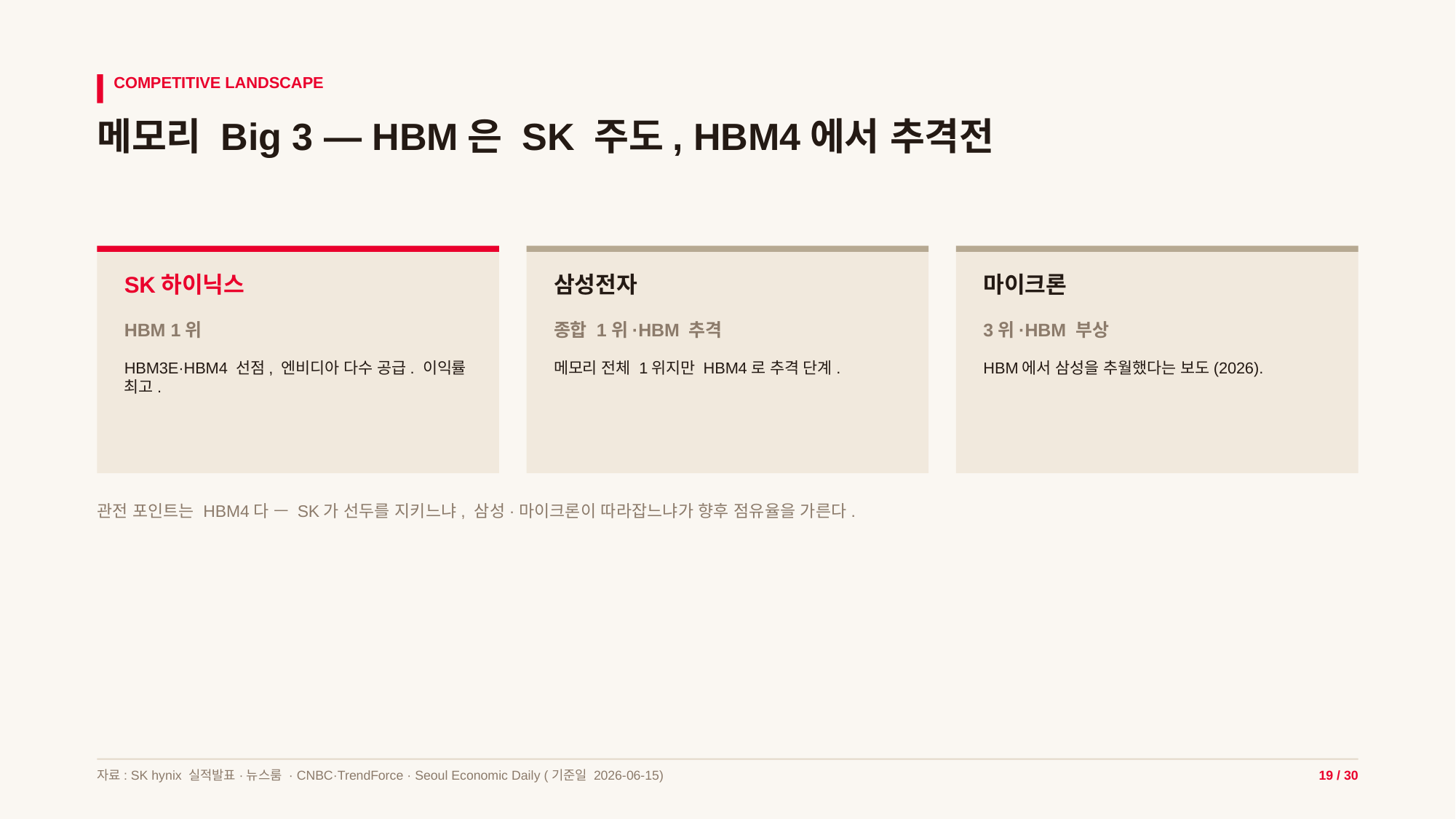

COMPETITIVE LANDSCAPE

메모리 Big 3 — HBM은 SK 주도, HBM4에서 추격전

SK하이닉스
삼성전자
마이크론
HBM 1위
종합 1위·HBM 추격
3위·HBM 부상
HBM3E·HBM4 선점, 엔비디아 다수 공급. 이익률 최고.
메모리 전체 1위지만 HBM4로 추격 단계.
HBM에서 삼성을 추월했다는 보도(2026).
관전 포인트는 HBM4다 — SK가 선두를 지키느냐, 삼성·마이크론이 따라잡느냐가 향후 점유율을 가른다.

자료: SK hynix 실적발표·뉴스룸 · CNBC·TrendForce · Seoul Economic Daily (기준일 2026-06-15)
19 / 30